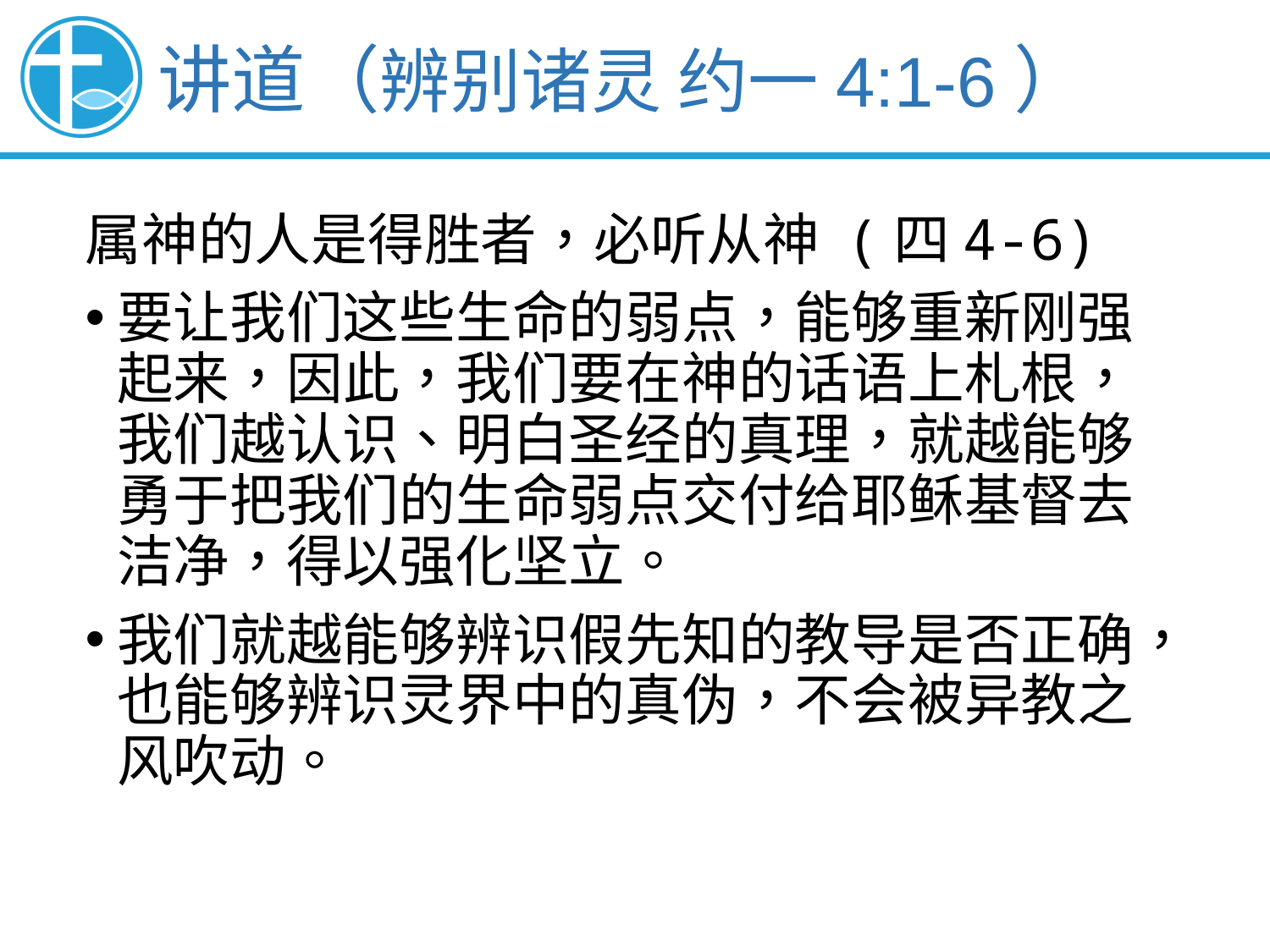

讲道（辨别诸灵 约一4:1-6）
属神的人是得胜者，必听从神 (四4-6)
要让我们这些生命的弱点，能够重新刚强起来，因此，我们要在神的话语上札根，我们越认识、明白圣经的真理，就越能够勇于把我们的生命弱点交付给耶稣基督去洁净，得以强化坚立。
我们就越能够辨识假先知的教导是否正确，也能够辨识灵界中的真伪，不会被异教之风吹动。